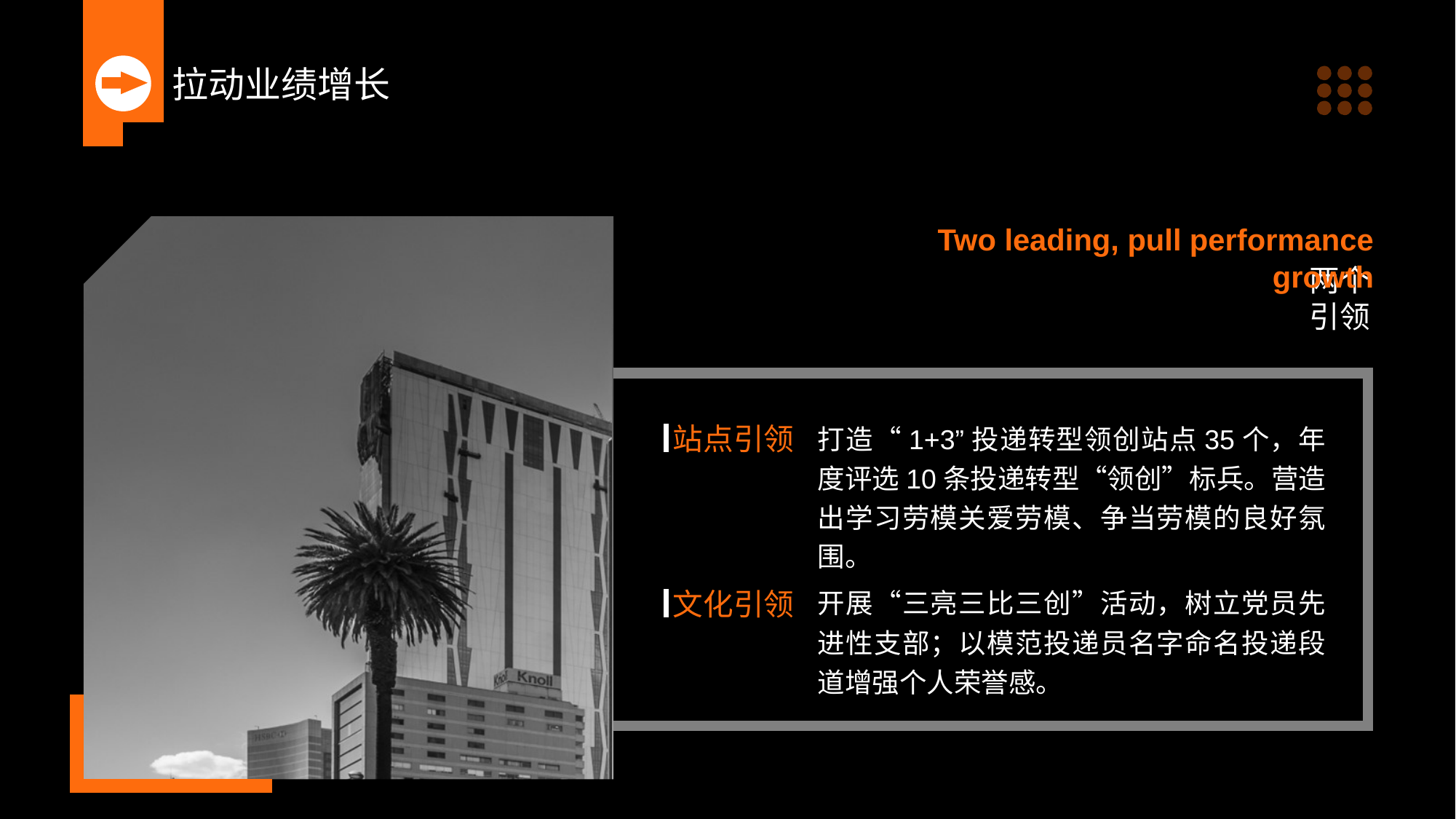

拉动业绩增长

Two leading, pull performance growth

两个
引领

打造“1+3”投递转型领创站点35个，年度评选10条投递转型“领创”标兵。营造出学习劳模关爱劳模、争当劳模的良好氛围。

站点引领
开展“三亮三比三创”活动，树立党员先进性支部；以模范投递员名字命名投递段道增强个人荣誉感。
文化引领